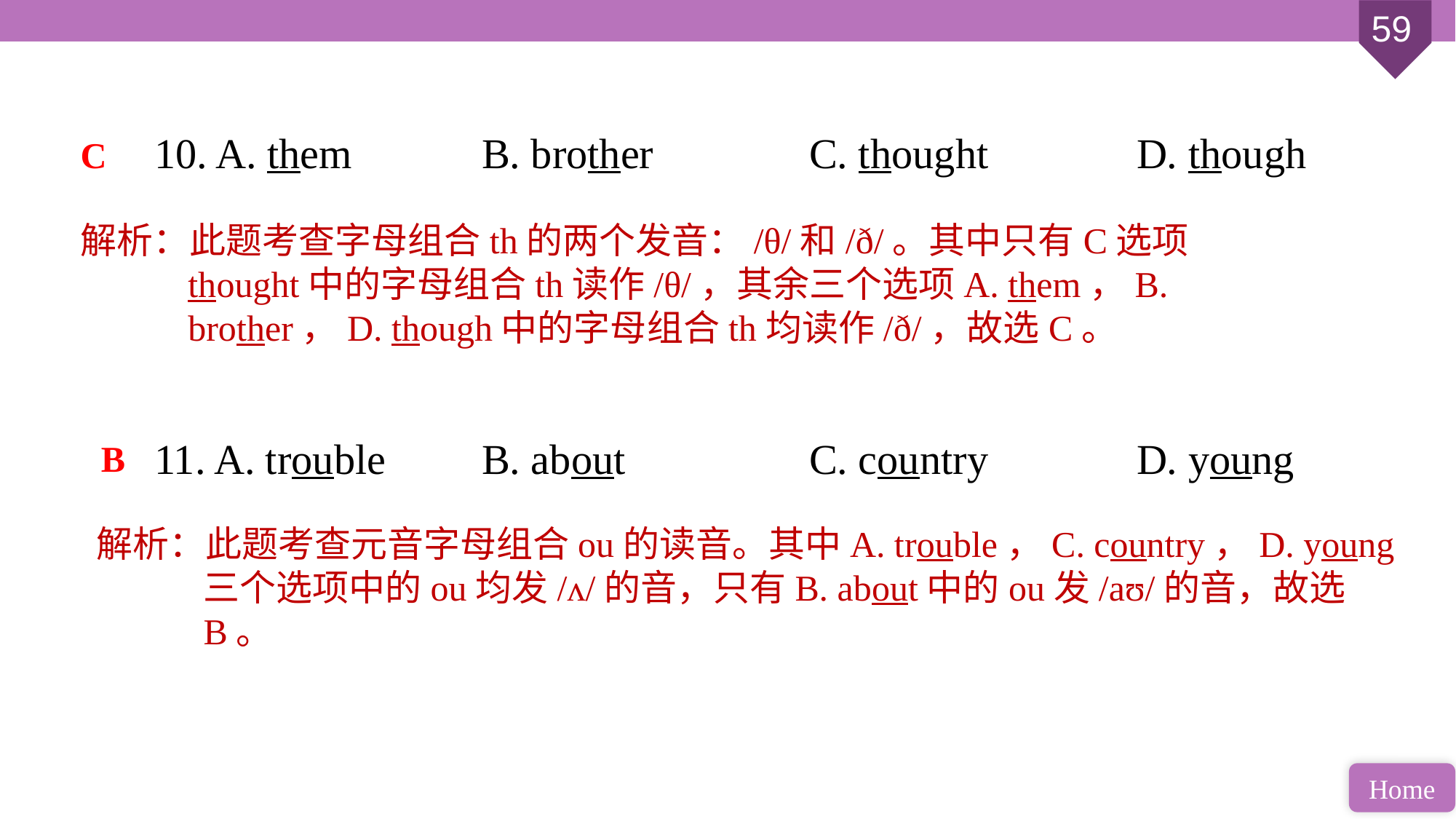

10. A. them 		B. brother 		C. thought 		D. though

11. A. trouble 	B. about 		C. country 		D. young
C
解析：此题考查字母组合th的两个发音：/θ/和/ð/。其中只有C选项thought中的字母组合th读作/θ/，其余三个选项A. them，B. brother，D. though中的字母组合th均读作/ð/，故选C。
B
解析：此题考查元音字母组合ou的读音。其中A. trouble，C. country，D. young三个选项中的ou均发/ʌ/的音，只有B. about中的ou发/aʊ/的音，故选B。